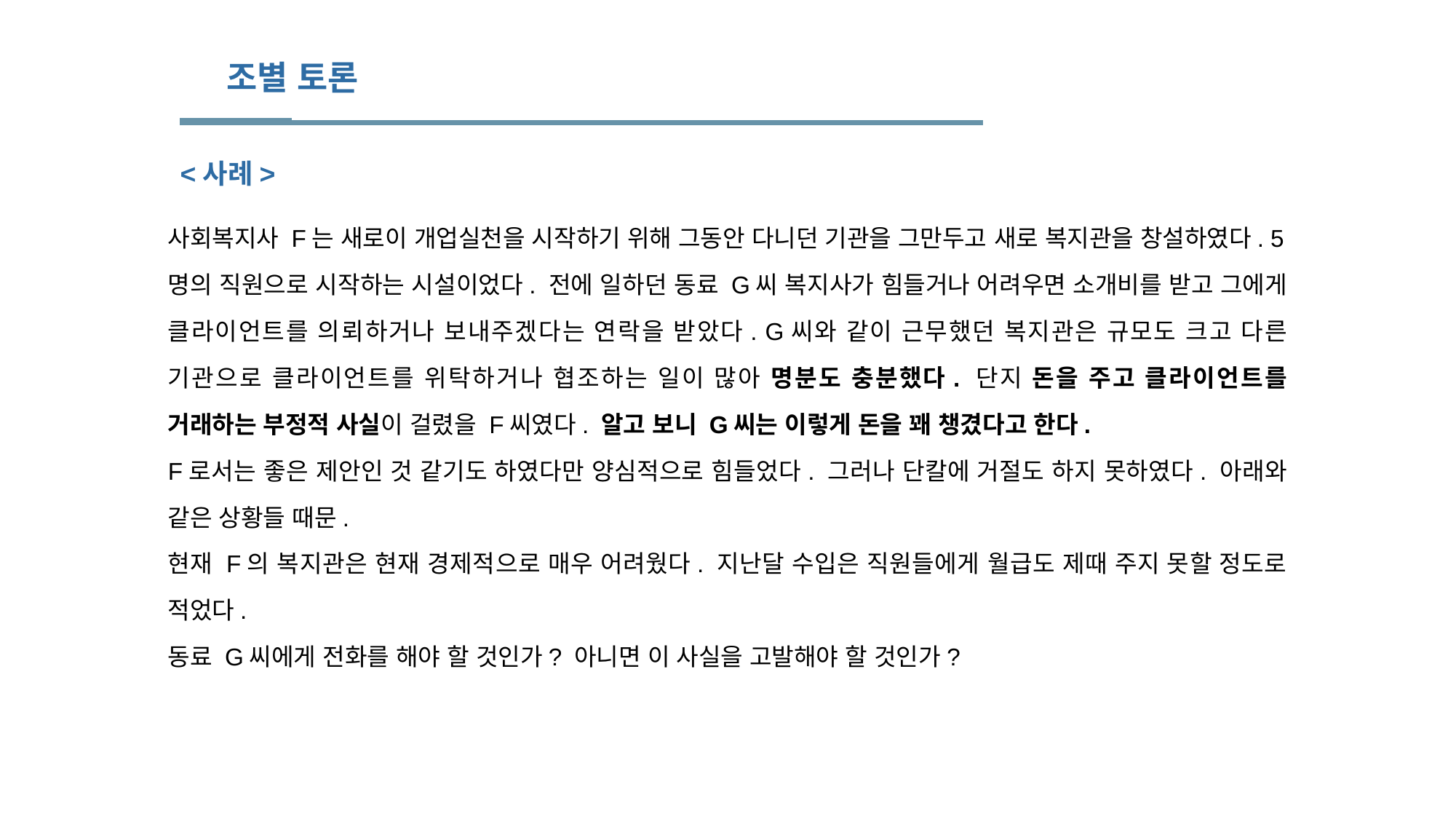

조별 토론

<사례>
사회복지사 F는 새로이 개업실천을 시작하기 위해 그동안 다니던 기관을 그만두고 새로 복지관을 창설하였다. 5명의 직원으로 시작하는 시설이었다. 전에 일하던 동료 G씨 복지사가 힘들거나 어려우면 소개비를 받고 그에게 클라이언트를 의뢰하거나 보내주겠다는 연락을 받았다. G씨와 같이 근무했던 복지관은 규모도 크고 다른 기관으로 클라이언트를 위탁하거나 협조하는 일이 많아 명분도 충분했다. 단지 돈을 주고 클라이언트를 거래하는 부정적 사실이 걸렸을 F씨였다. 알고 보니 G씨는 이렇게 돈을 꽤 챙겼다고 한다.
F로서는 좋은 제안인 것 같기도 하였다만 양심적으로 힘들었다. 그러나 단칼에 거절도 하지 못하였다. 아래와 같은 상황들 때문.
현재 F의 복지관은 현재 경제적으로 매우 어려웠다. 지난달 수입은 직원들에게 월급도 제때 주지 못할 정도로 적었다.
동료 G씨에게 전화를 해야 할 것인가? 아니면 이 사실을 고발해야 할 것인가?